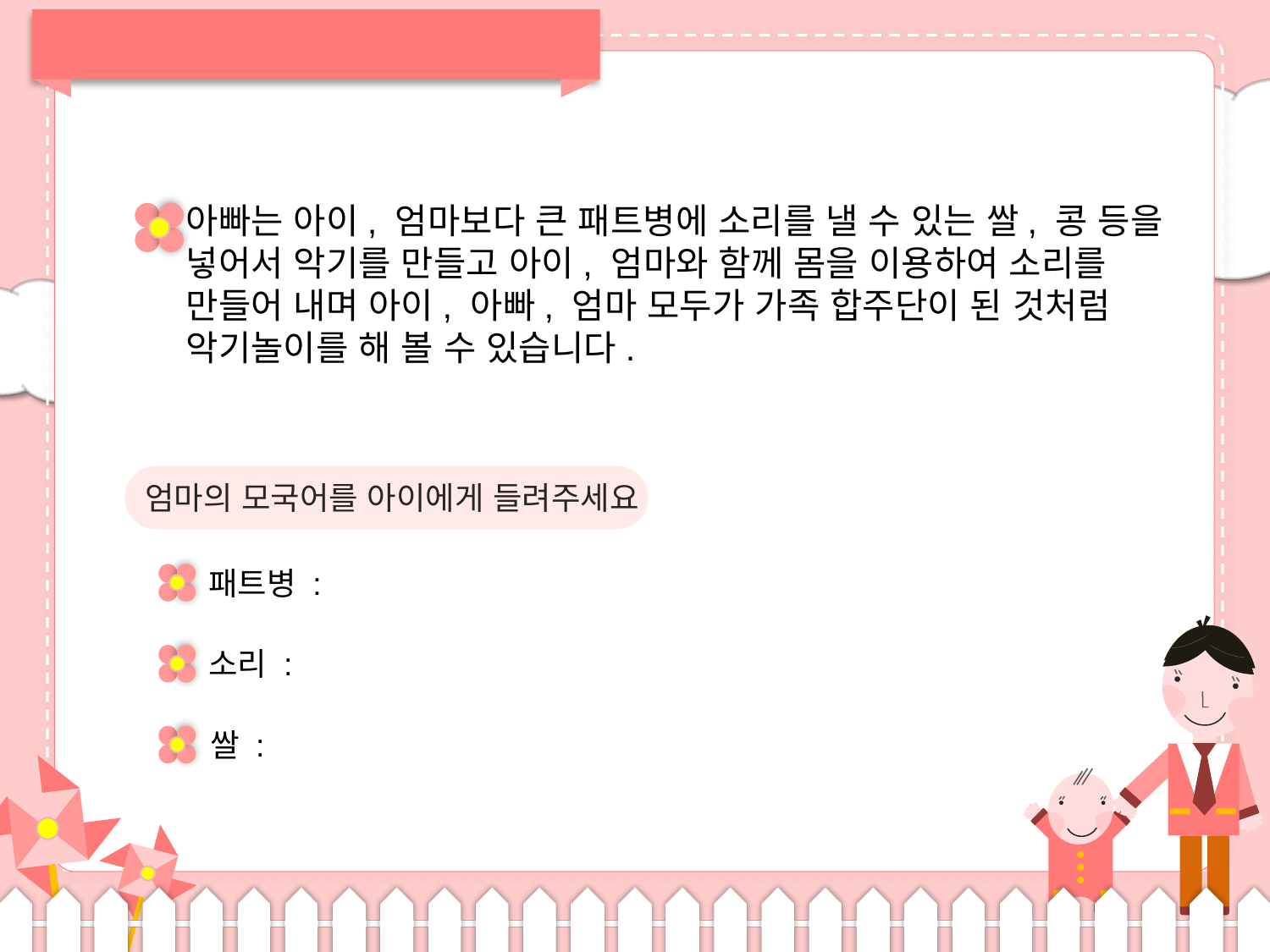

아빠는 아이, 엄마보다 큰 패트병에 소리를 낼 수 있는 쌀, 콩 등을
넣어서 악기를 만들고 아이, 엄마와 함께 몸을 이용하여 소리를
만들어 내며 아이, 아빠, 엄마 모두가 가족 합주단이 된 것처럼
악기놀이를 해 볼 수 있습니다.

엄마의 모국어를 아이에게 들려주세요
패트병 :

소리 :

쌀 :